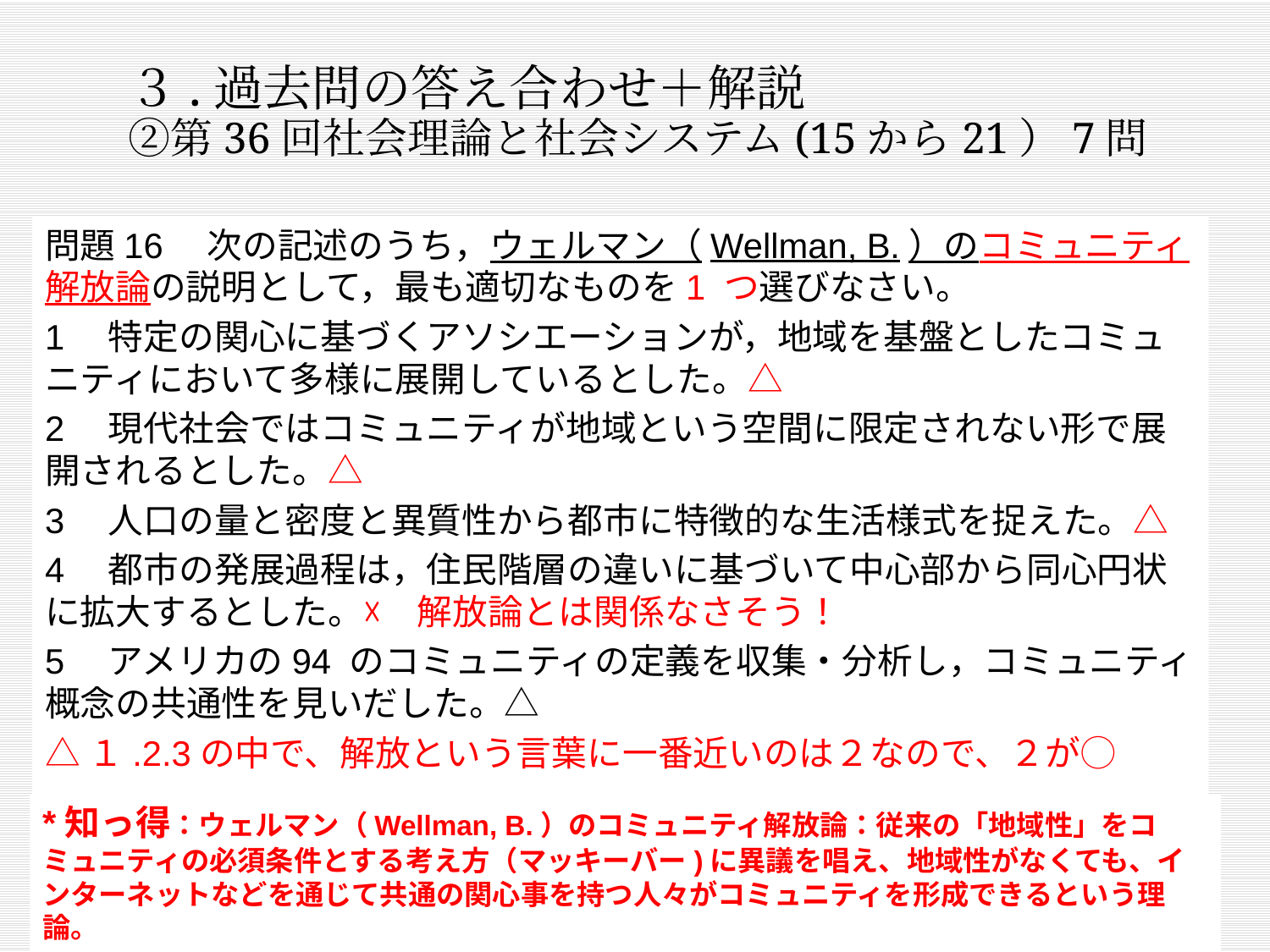

# ３.過去問の答え合わせ＋解説 ➁第36回社会理論と社会システム(15から21）7問
問題16　次の記述のうち，ウェルマン（Wellman, B.）のコミュニティ解放論の説明として，最も適切なものを1 つ選びなさい。
1　特定の関心に基づくアソシエーションが，地域を基盤としたコミュニティにおいて多様に展開しているとした。△
2　現代社会ではコミュニティが地域という空間に限定されない形で展開されるとした。△
3　人口の量と密度と異質性から都市に特徴的な生活様式を捉えた。△
4　都市の発展過程は，住民階層の違いに基づいて中心部から同心円状に拡大するとした。☓　解放論とは関係なさそう！
5　アメリカの94 のコミュニティの定義を収集・分析し，コミュニティ概念の共通性を見いだした。△
△１.2.3の中で、解放という言葉に一番近いのは２なので、２が◯
*知っ得：ウェルマン（Wellman, B.）のコミュニティ解放論：従来の「地域性」をコミュニティの必須条件とする考え方（マッキーバー)に異議を唱え、地域性がなくても、インターネットなどを通じて共通の関心事を持つ人々がコミュニティを形成できるという理論。